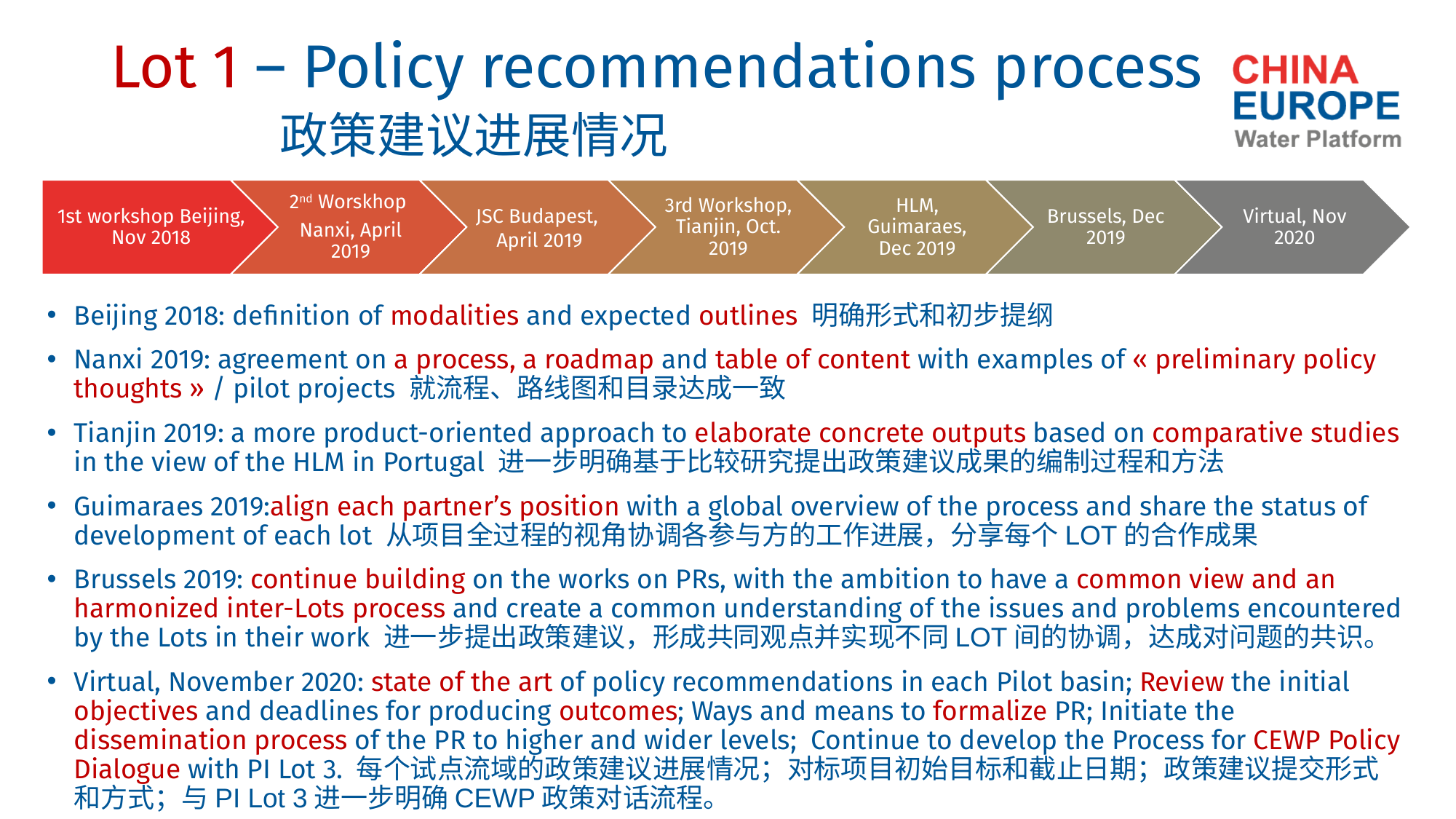

# Lot 1 – Policy recommendations process 政策建议进展情况
1st workshop Beijing, Nov 2018
2nd Worskhop
Nanxi, April 2019
JSC Budapest,
April 2019
3rd Workshop, Tianjin, Oct. 2019
HLM, Guimaraes, Dec 2019
Brussels, Dec 2019
Virtual, Nov 2020

Beijing 2018: definition of modalities and expected outlines 明确形式和初步提纲
Nanxi 2019: agreement on a process, a roadmap and table of content with examples of « preliminary policy thoughts » / pilot projects 就流程、路线图和目录达成一致
Tianjin 2019: a more product-oriented approach to elaborate concrete outputs based on comparative studies in the view of the HLM in Portugal 进一步明确基于比较研究提出政策建议成果的编制过程和方法
Guimaraes 2019:align each partner’s position with a global overview of the process and share the status of development of each lot 从项目全过程的视角协调各参与方的工作进展，分享每个LOT的合作成果
Brussels 2019: continue building on the works on PRs, with the ambition to have a common view and an harmonized inter-Lots process and create a common understanding of the issues and problems encountered by the Lots in their work 进一步提出政策建议，形成共同观点并实现不同LOT间的协调，达成对问题的共识。
Virtual, November 2020: state of the art of policy recommendations in each Pilot basin; Review the initial objectives and deadlines for producing outcomes; Ways and means to formalize PR; Initiate the dissemination process of the PR to higher and wider levels;  Continue to develop the Process for CEWP Policy Dialogue with PI Lot 3. 每个试点流域的政策建议进展情况；对标项目初始目标和截止日期；政策建议提交形式和方式；与PI Lot 3进一步明确CEWP政策对话流程。